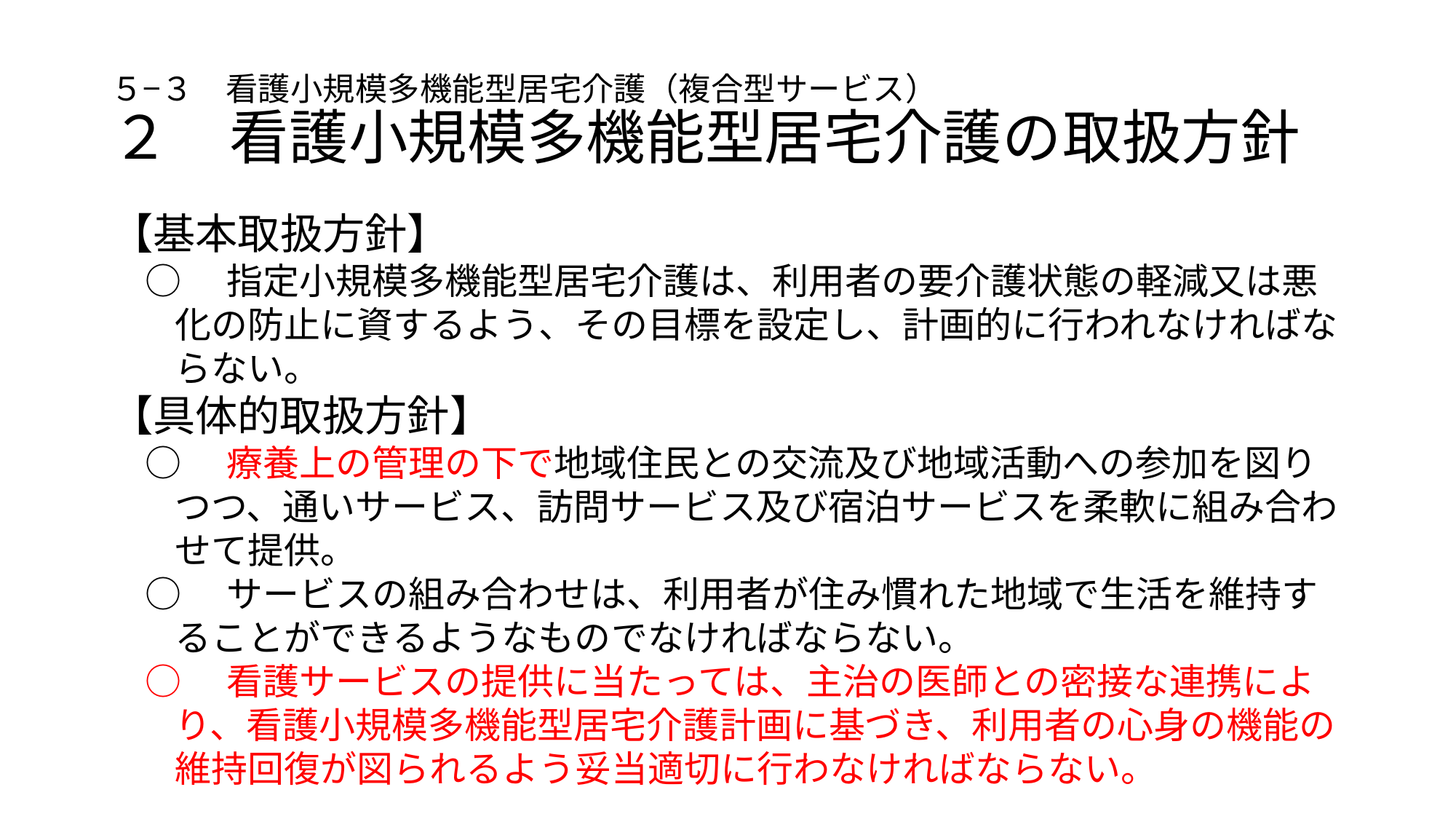

# ５−３　看護小規模多機能型居宅介護（複合型サービス） ２　看護小規模多機能型居宅介護の取扱方針
【基本取扱方針】
○　指定小規模多機能型居宅介護は、利用者の要介護状態の軽減又は悪化の防止に資するよう、その目標を設定し、計画的に行われなければならない。
【具体的取扱方針】
○　療養上の管理の下で地域住民との交流及び地域活動への参加を図りつつ、通いサービス、訪問サービス及び宿泊サービスを柔軟に組み合わせて提供。
○　サービスの組み合わせは、利用者が住み慣れた地域で生活を維持することができるようなものでなければならない。
○　看護サービスの提供に当たっては、主治の医師との密接な連携により、看護小規模多機能型居宅介護計画に基づき、利用者の心身の機能の維持回復が図られるよう妥当適切に行わなければならない。